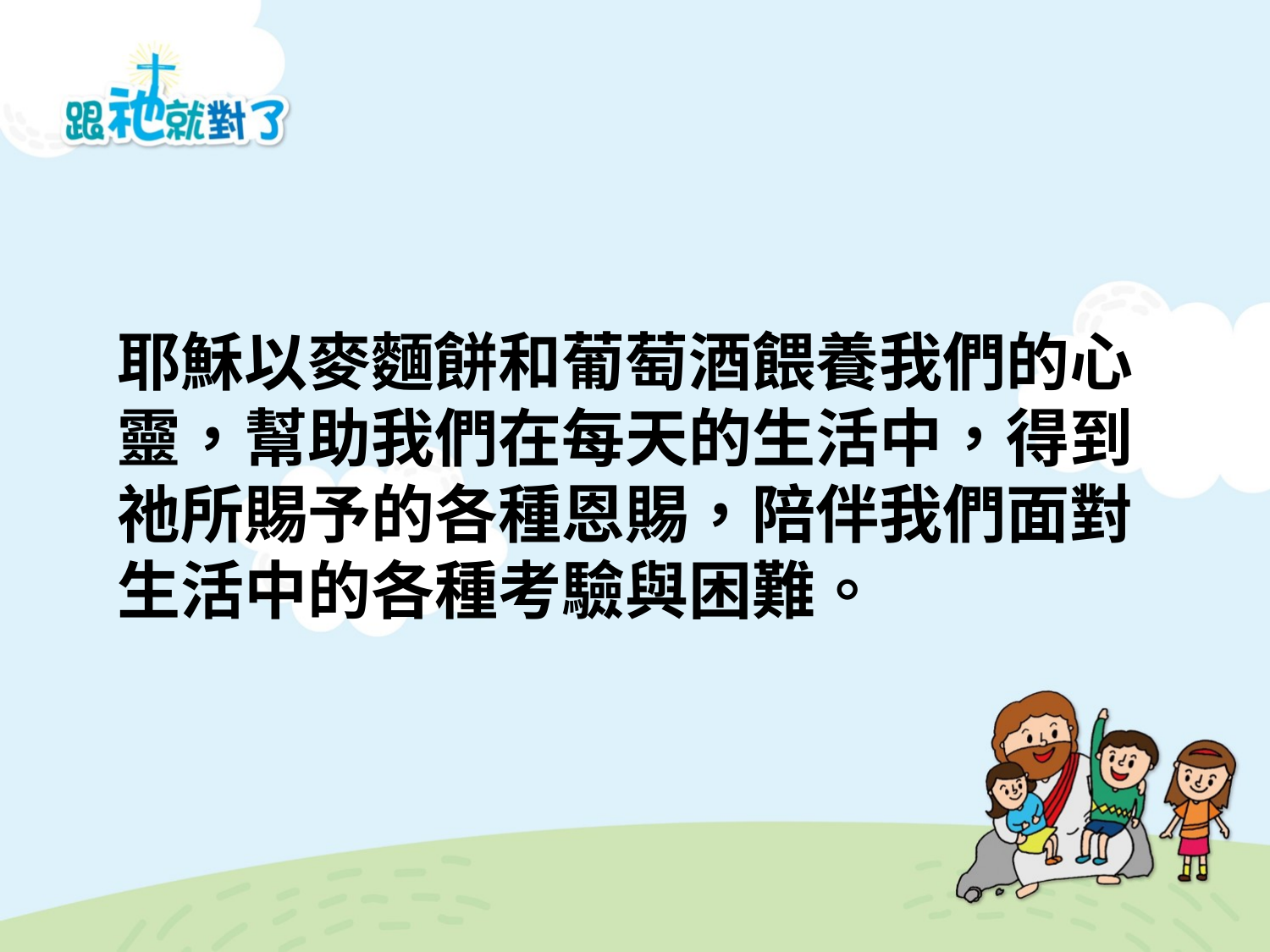

耶穌以麥麵餅和葡萄酒餵養我們的心靈，幫助我們在每天的生活中，得到祂所賜予的各種恩賜，陪伴我們面對生活中的各種考驗與困難。